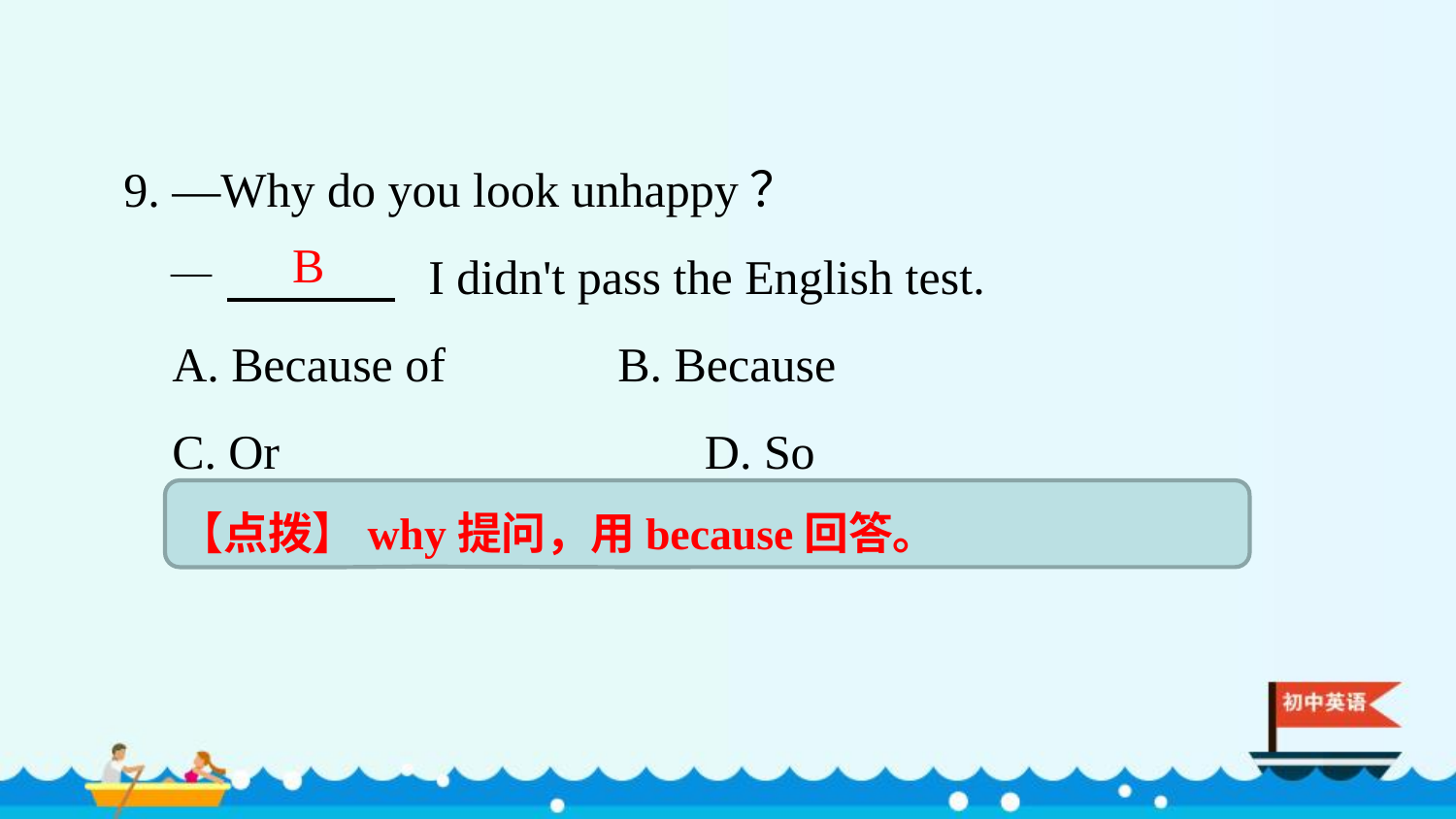

9. —Why do you look unhappy？
    —　  　　  I didn't pass the English test.
    A. Because of	            B. Because
    C. Or                                   D. So
B

【点拨】why提问，用because回答。